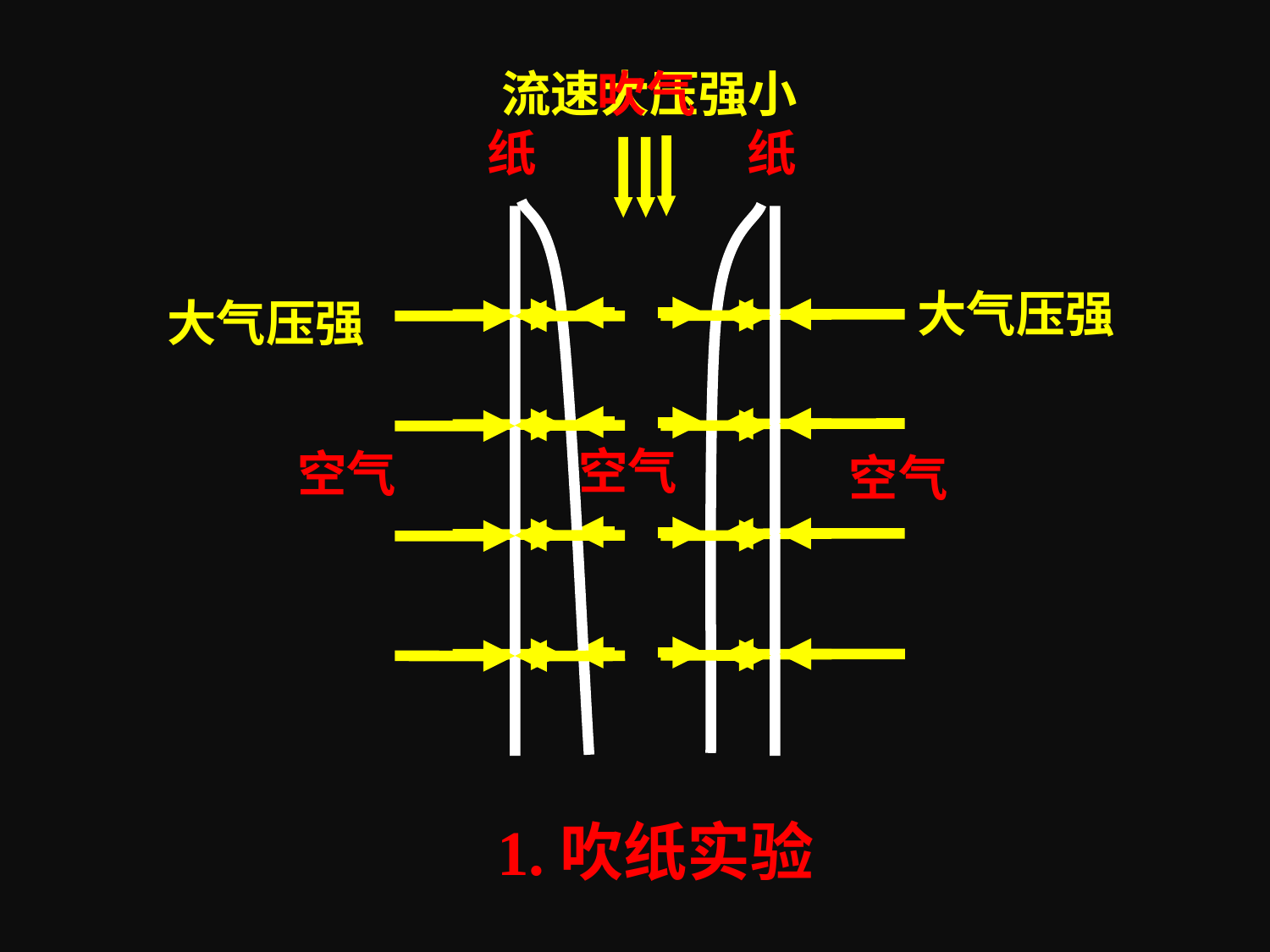

流速大压强小
吹气

纸
纸

空气
空气
空气

大气压强
大气压强
1.吹纸实验